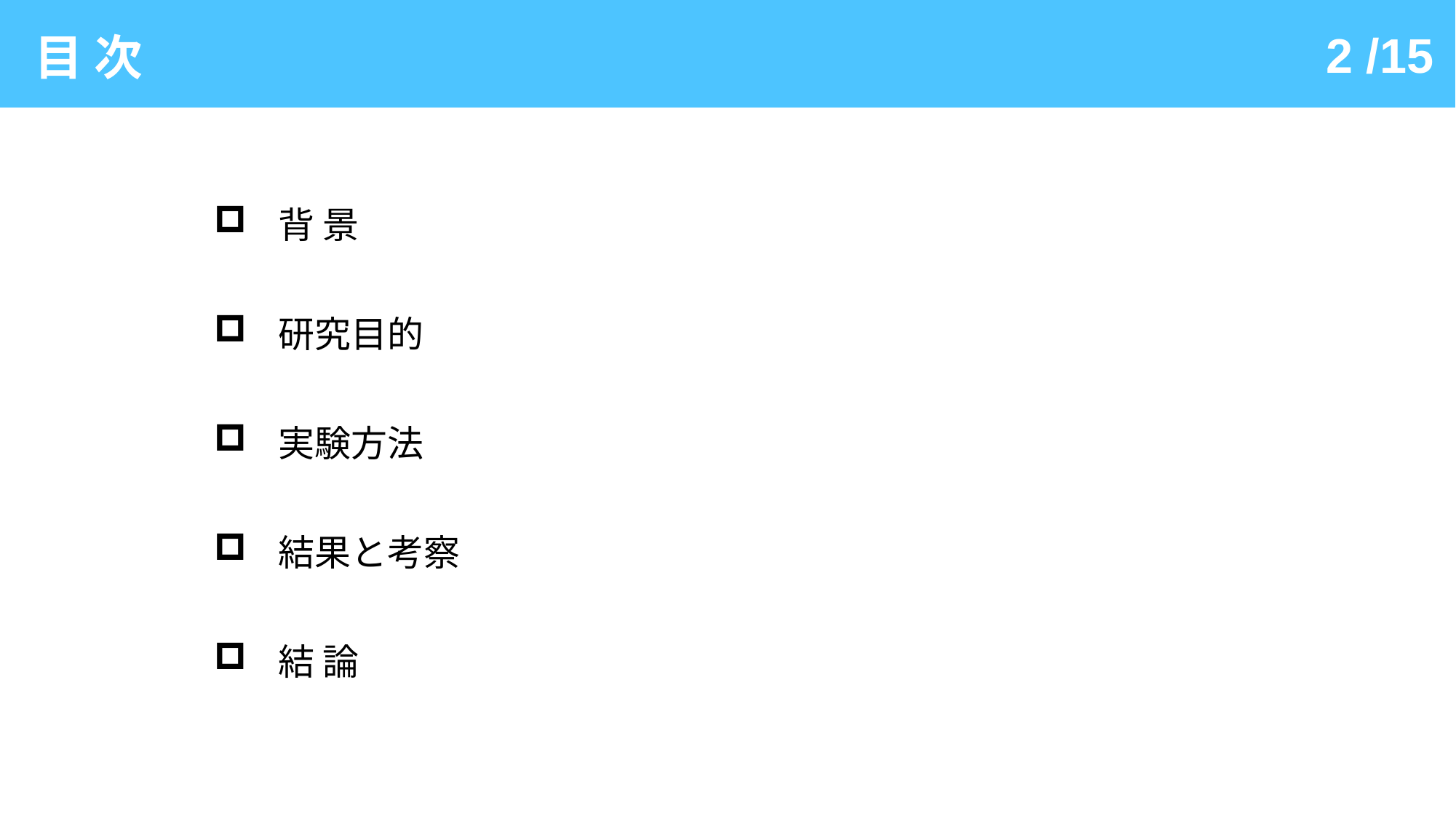

目 次
2 /15
背 景
研究目的
実験方法
結果と考察
結 論